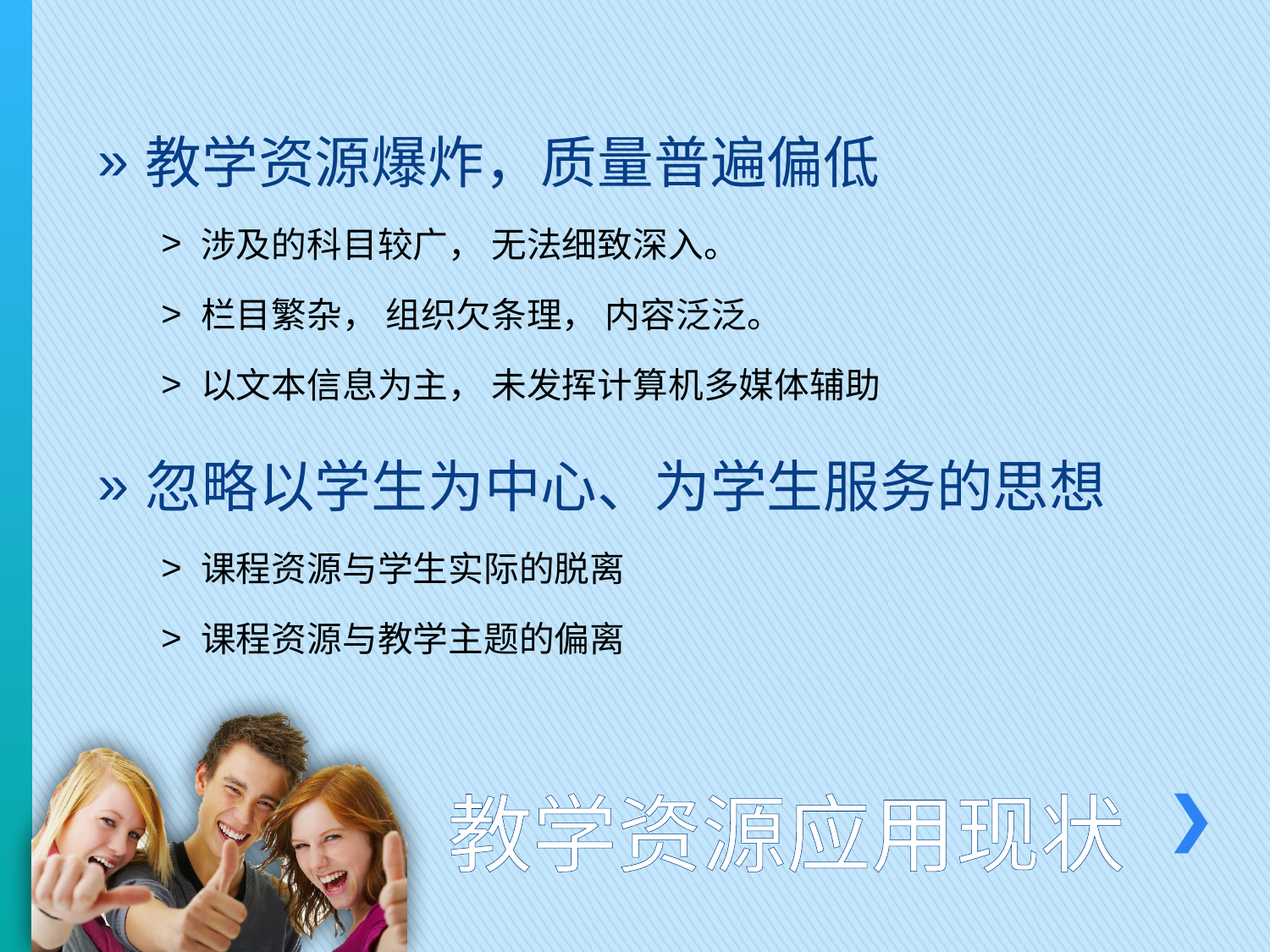

教学资源爆炸，质量普遍偏低
涉及的科目较广， 无法细致深入。
栏目繁杂， 组织欠条理， 内容泛泛。
以文本信息为主， 未发挥计算机多媒体辅助
忽略以学生为中心、为学生服务的思想
课程资源与学生实际的脱离
课程资源与教学主题的偏离
# 教学资源应用现状